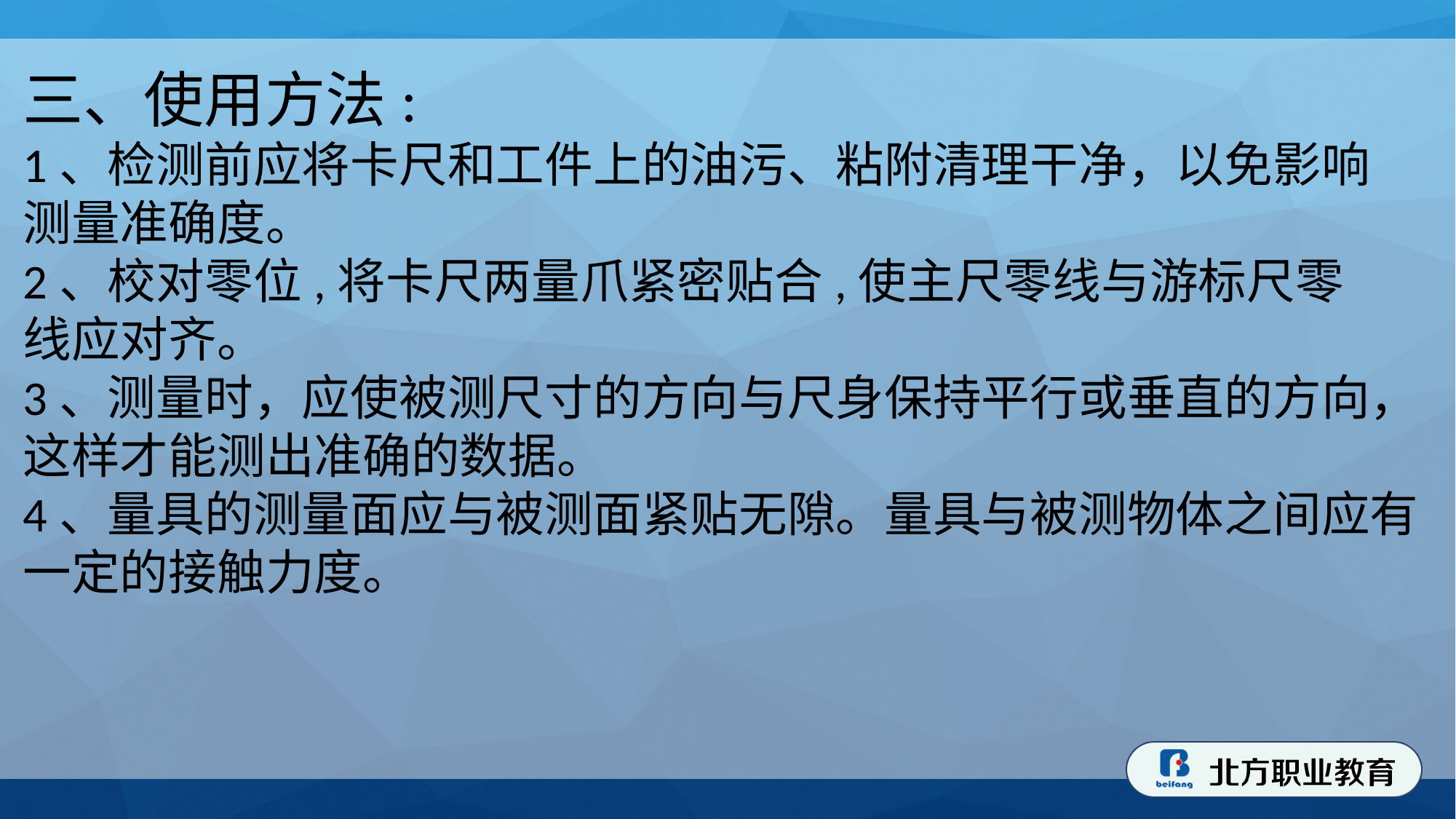

三、使用方法:
1、检测前应将卡尺和工件上的油污、粘附清理干净，以免影响
测量准确度。
2、校对零位,将卡尺两量爪紧密贴合,使主尺零线与游标尺零
线应对齐。
3、测量时，应使被测尺寸的方向与尺身保持平行或垂直的方向，
这样才能测出准确的数据。
4、量具的测量面应与被测面紧贴无隙。量具与被测物体之间应有一定的接触力度。